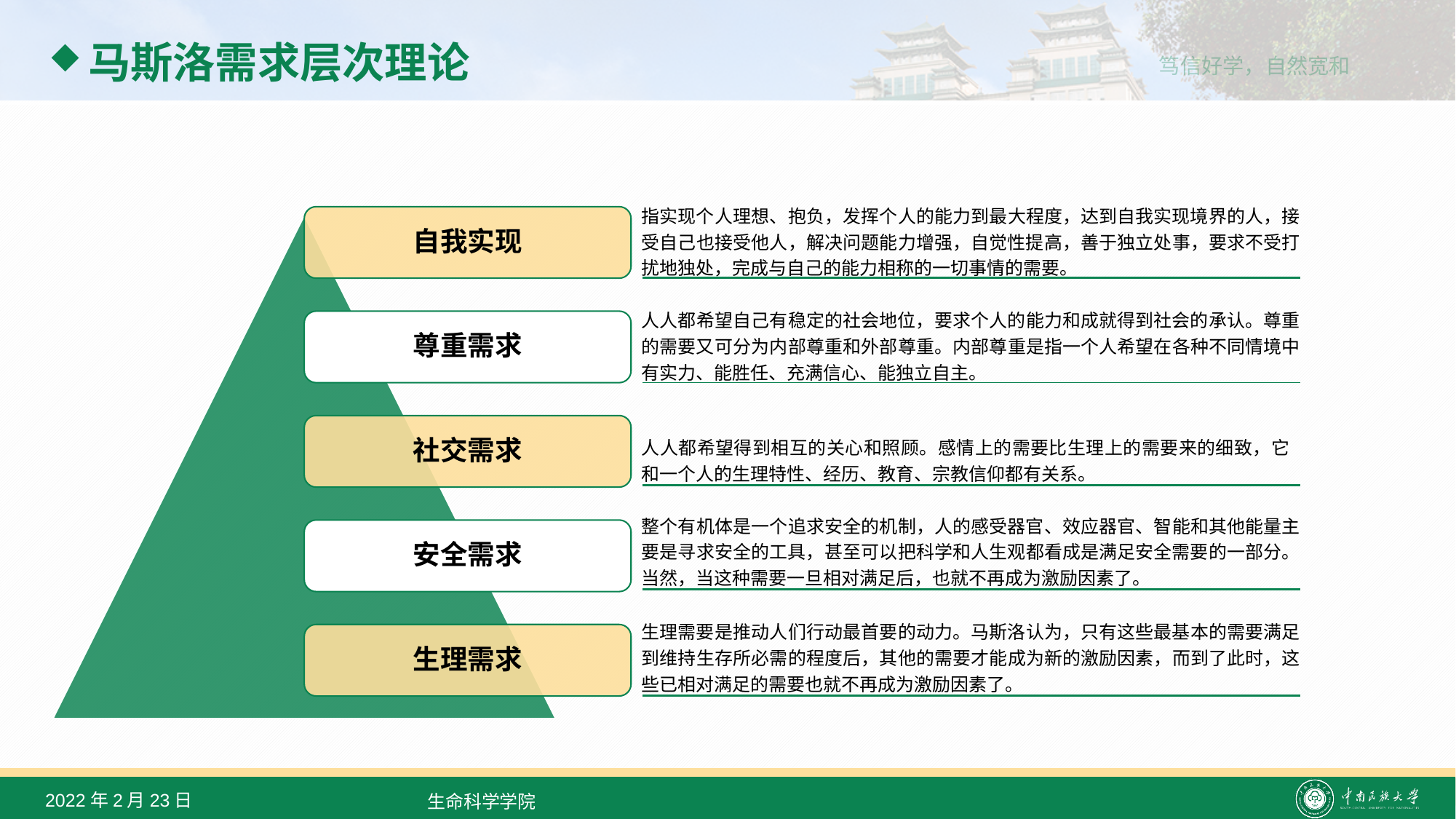

# 马斯洛需求层次理论
指实现个人理想、抱负，发挥个人的能力到最大程度，达到自我实现境界的人，接受自己也接受他人，解决问题能力增强，自觉性提高，善于独立处事，要求不受打扰地独处，完成与自己的能力相称的一切事情的需要。
自我实现

人人都希望自己有稳定的社会地位，要求个人的能力和成就得到社会的承认。尊重的需要又可分为内部尊重和外部尊重。内部尊重是指一个人希望在各种不同情境中有实力、能胜任、充满信心、能独立自主。

尊重需求
人人都希望得到相互的关心和照顾。感情上的需要比生理上的需要来的细致，它和一个人的生理特性、经历、教育、宗教信仰都有关系。

社交需求
整个有机体是一个追求安全的机制，人的感受器官、效应器官、智能和其他能量主要是寻求安全的工具，甚至可以把科学和人生观都看成是满足安全需要的一部分。当然，当这种需要一旦相对满足后，也就不再成为激励因素了。

安全需求
生理需要是推动人们行动最首要的动力。马斯洛认为，只有这些最基本的需要满足到维持生存所必需的程度后，其他的需要才能成为新的激励因素，而到了此时，这些已相对满足的需要也就不再成为激励因素了。

生理需求
2022年2月23日
生命科学学院